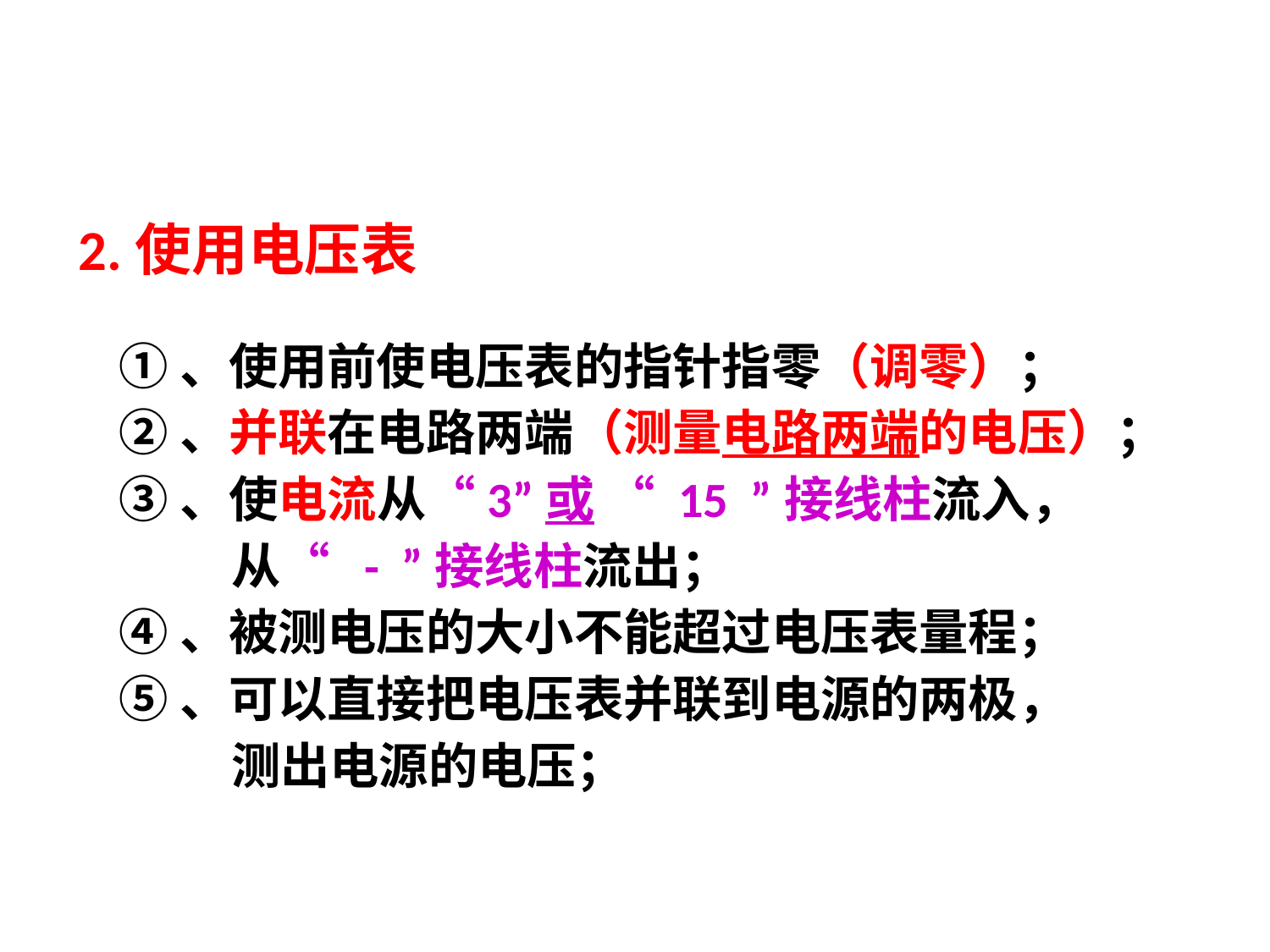

2.使用电压表
①、使用前使电压表的指针指零（调零）；
②、并联在电路两端（测量电路两端的电压）；
③、使电流从“3”或 “ 15  ”接线柱流入，
         从“  -  ”接线柱流出；
④、被测电压的大小不能超过电压表量程；
⑤、可以直接把电压表并联到电源的两极，
         测出电源的电压；